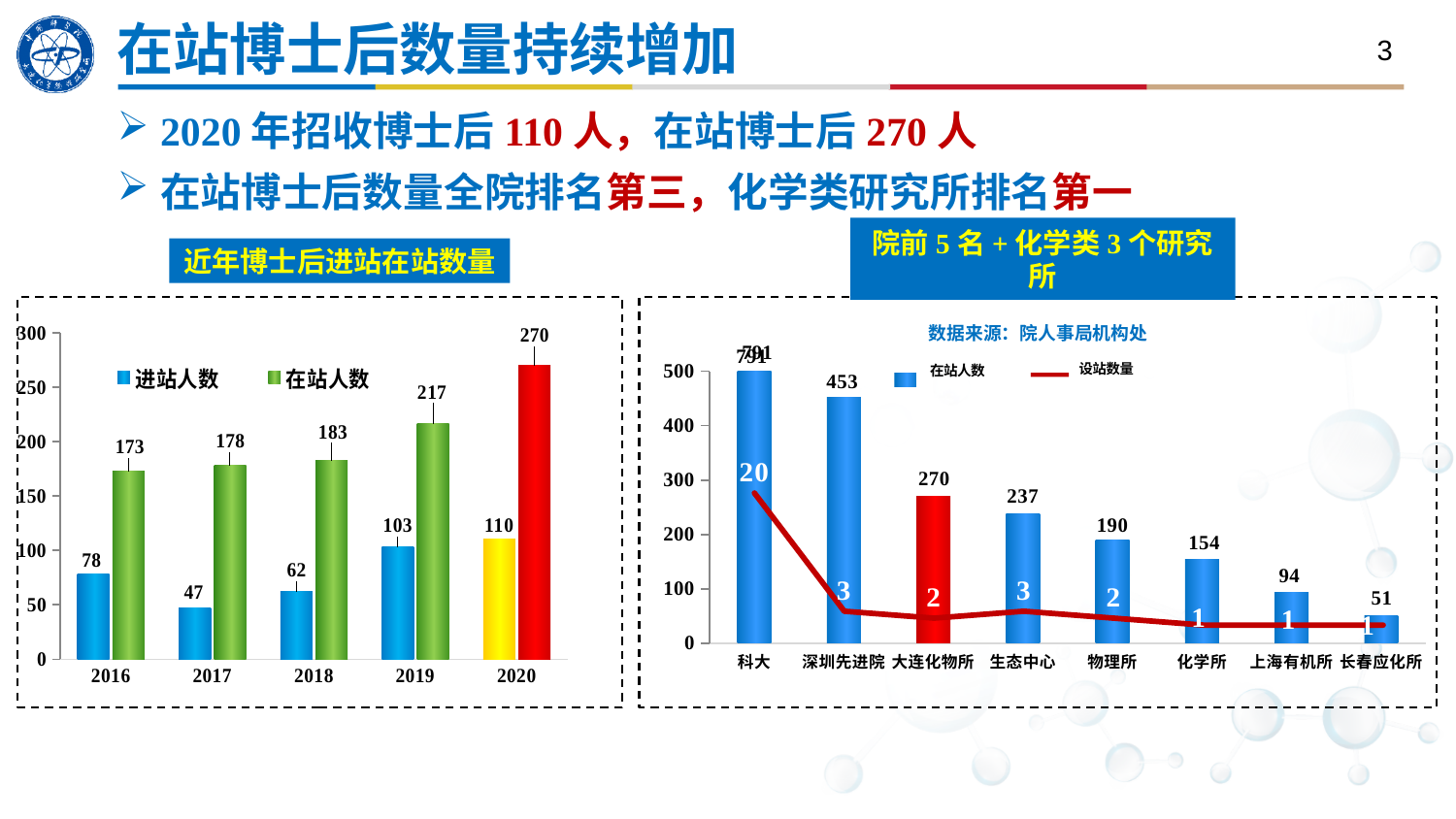

在站博士后数量持续增加
3
2020年招收博士后110人，在站博士后270人
在站博士后数量全院排名第三，化学类研究所排名第一
院前5名+化学类3个研究所

数据来源：院人事局机构处

### Chart

| Category | 在站 |
|---|---|
| 科大 | 791.0 |
| 深圳先进院 | 453.0 |
| 大连化物所 | 270.0 |
| 生态中心 | 237.0 |
| 物理所 | 190.0 |
| 化学所 | 154.0 |
| 上海有机所 | 94.0 |
| 长春应化所 | 51.0 |
791

### Chart

| Category | 设站数量 |
|---|---|
| 科大 | 20.0 |
| 深圳先进院 | 3.0 |
| 大连化物所 | 2.0 |
| 生态中心 | 3.0 |
| 物理所 | 2.0 |
| 化学所 | 1.0 |
| 上海有机所 | 1.0 |
| 长春应化所 | 1.0 |
近年博士后进站在站数量

### Chart

| Category | 进站人数 | 在站人数 |
|---|---|---|
| 2016 | 78.0 | 173.0 |
| 2017 | 47.0 | 178.0 |
| 2018 | 62.0 | 183.0 |
| 2019 | 103.0 | 217.0 |
| 2020 | 110.0 | 270.0 |